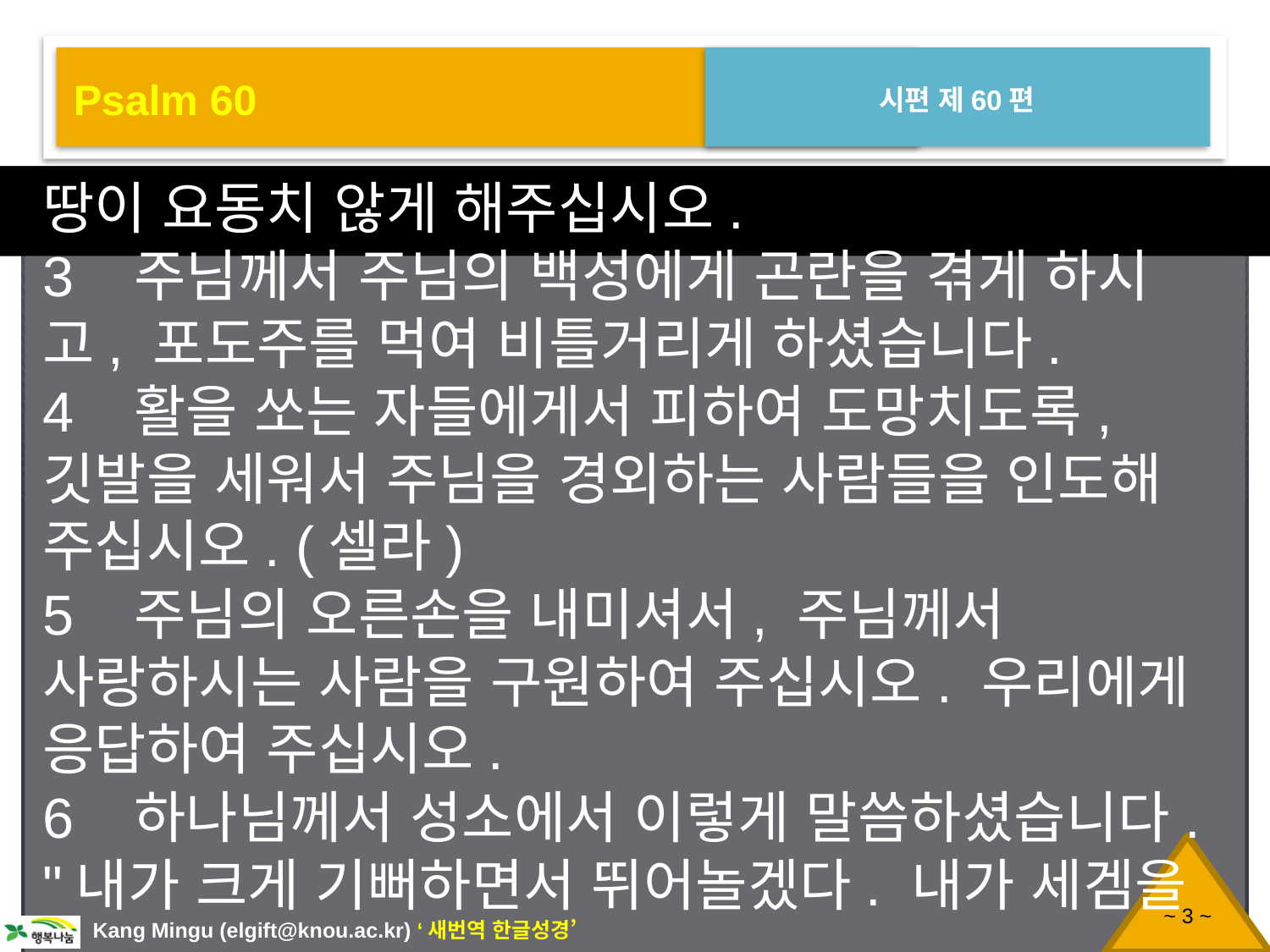

Psalm 60
시편 제60편
땅이 요동치 않게 해주십시오.
3   주님께서 주님의 백성에게 곤란을 겪게 하시고, 포도주를 먹여 비틀거리게 하셨습니다.
4   활을 쏘는 자들에게서 피하여 도망치도록, 깃발을 세워서 주님을 경외하는 사람들을 인도해 주십시오. (셀라)
5   주님의 오른손을 내미셔서, 주님께서 사랑하시는 사람을 구원하여 주십시오. 우리에게 응답하여 주십시오.
6   하나님께서 성소에서 이렇게 말씀하셨습니다. "내가 크게 기뻐하면서 뛰어놀겠다. 내가 세겜을